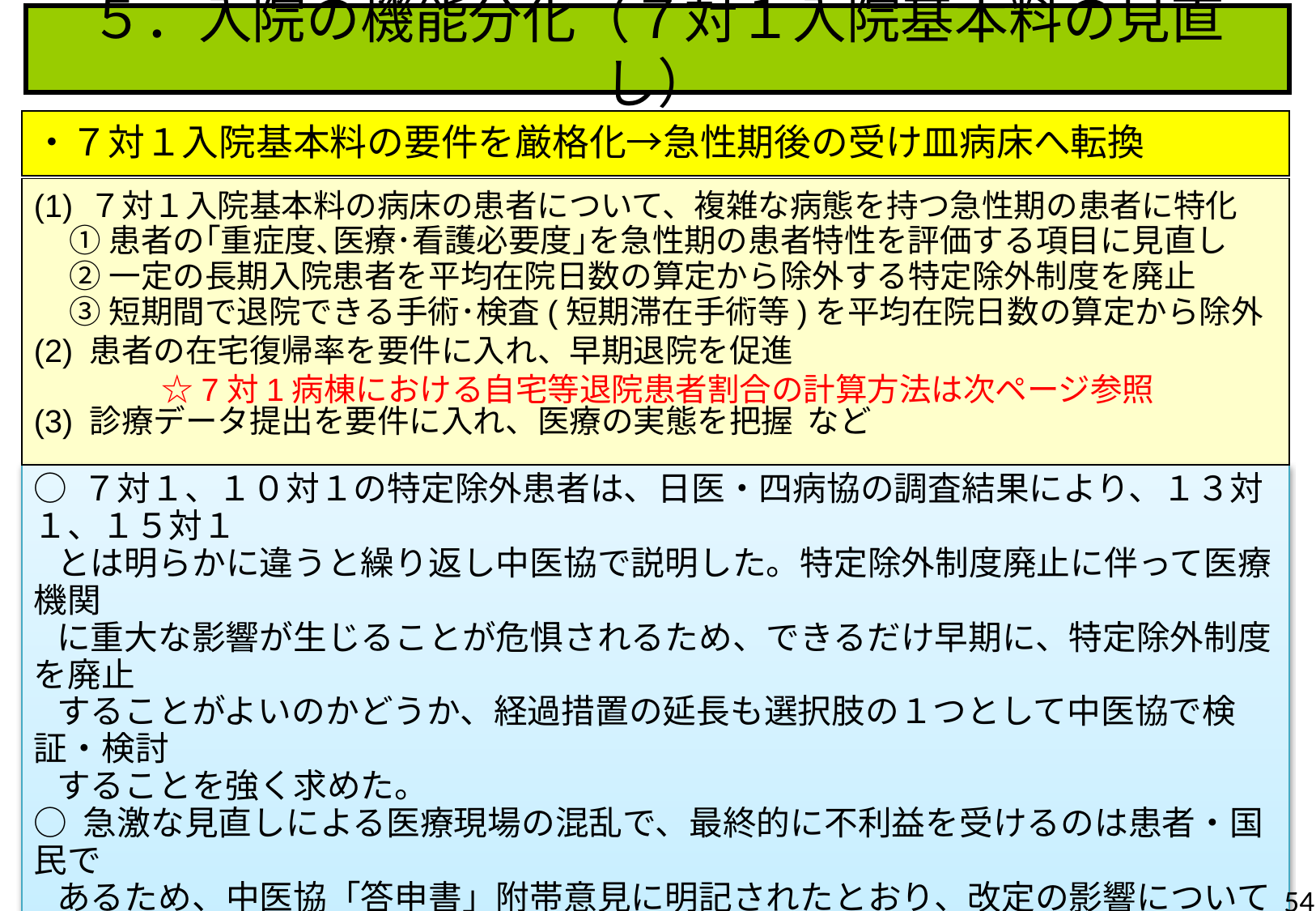

５．入院の機能分化（７対１入院基本料の見直し）
・７対１入院基本料の要件を厳格化→急性期後の受け皿病床へ転換
(1) ７対１入院基本料の病床の患者について、複雑な病態を持つ急性期の患者に特化
     ①患者の｢重症度､医療･看護必要度｣を急性期の患者特性を評価する項目に見直し
     ②一定の長期入院患者を平均在院日数の算定から除外する特定除外制度を廃止
     ③短期間で退院できる手術･検査(短期滞在手術等)を平均在院日数の算定から除外
(2) 患者の在宅復帰率を要件に入れ、早期退院を促進
　　　　☆7対1病棟における自宅等退院患者割合の計算方法は次ページ参照
(3) 診療データ提出を要件に入れ、医療の実態を把握  など
○ ７対１、１０対１の特定除外患者は、日医・四病協の調査結果により、１３対１、１５対１
  とは明らかに違うと繰り返し中医協で説明した。特定除外制度廃止に伴って医療機関
  に重大な影響が生じることが危惧されるため、できるだけ早期に、特定除外制度を廃止
  することがよいのかどうか、経過措置の延長も選択肢の１つとして中医協で検証・検討
  することを強く求めた。
○ 急激な見直しによる医療現場の混乱で、最終的に不利益を受けるのは患者・国民で
  あるため、中医協「答申書」附帯意見に明記されたとおり、改定の影響については今後
  十分に検証する必要があり、その状況に応じて適切な対応を講じていく必要がある。
54